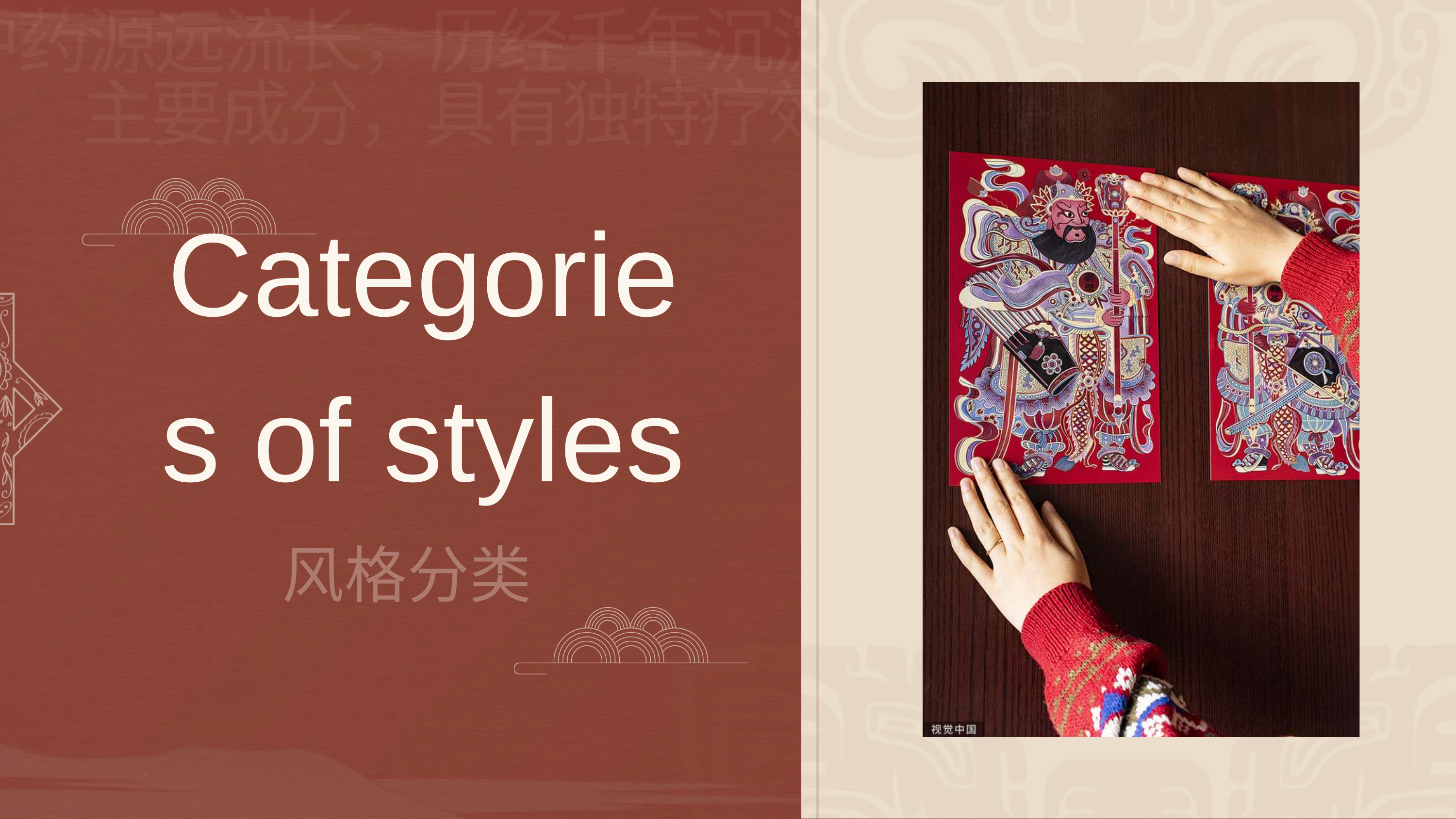

中药源远流长，历经千年沉淀，以天然草本植物为主要成分，具有独特疗效，被广泛运用于中医

Categories of styles

风格分类